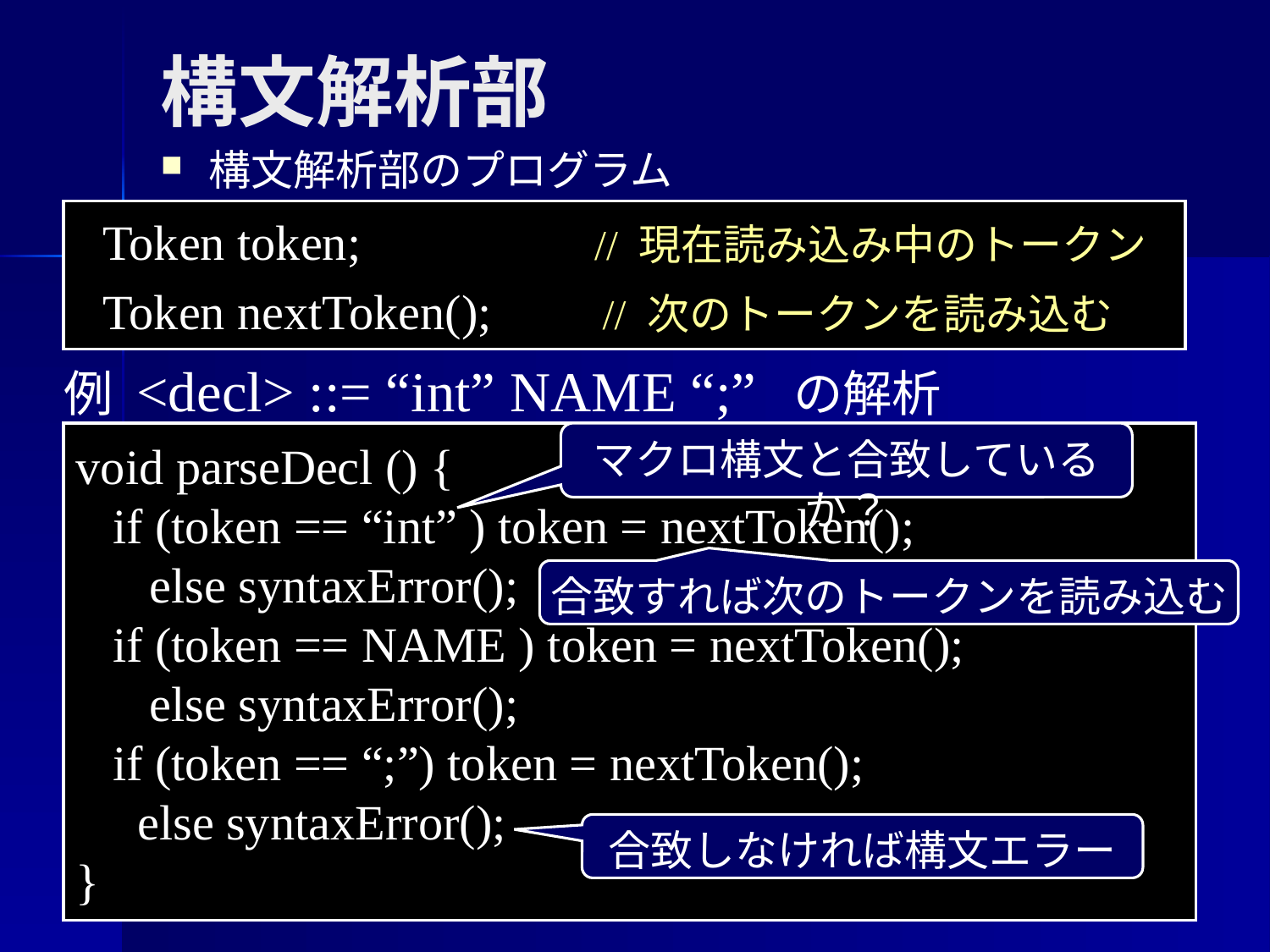

構文解析部
構文解析部のプログラム
Token token;                   // 現在読み込み中のトークン
Token nextToken();         // 次のトークンを読み込む
例 <decl> ::= “int” NAME “;”  の解析
void parseDecl () {
   if (token == “int” ) token = nextToken();
      else syntaxError();
   if (token == NAME ) token = nextToken();
      else syntaxError();
   if (token == “;”) token = nextToken();
     else syntaxError();
}
マクロ構文と合致しているか？
合致すれば次のトークンを読み込む
合致しなければ構文エラー